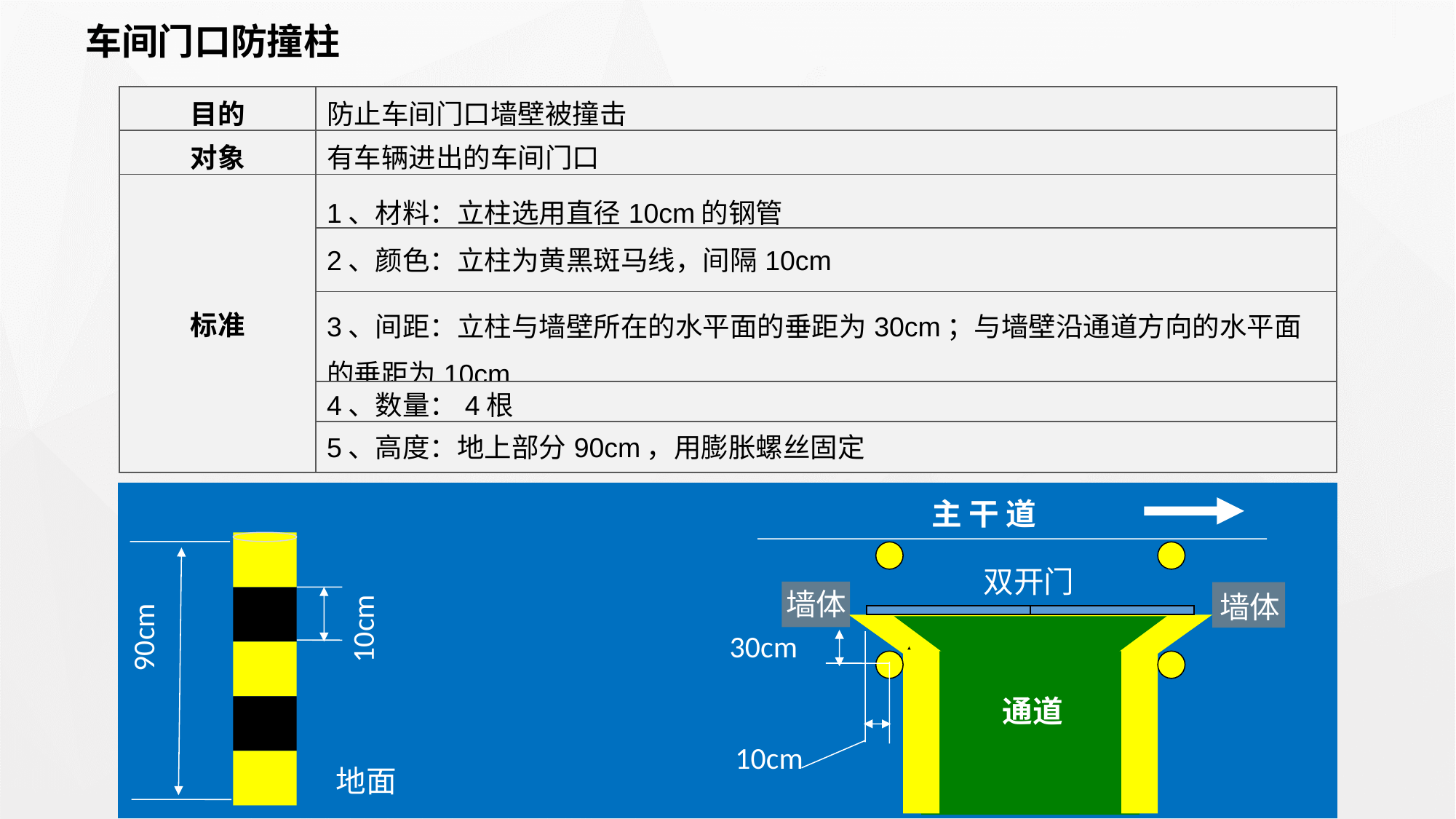

车间门口防撞柱
| 目的 | 防止车间门口墙壁被撞击 |
| --- | --- |
| 对象 | 有车辆进出的车间门口 |
| 标准 | 1、材料：立柱选用直径10cm的钢管 |
|  | 2、颜色：立柱为黄黑斑马线，间隔10cm |
|  | 3、间距：立柱与墙壁所在的水平面的垂距为30cm；与墙壁沿通道方向的水平面的垂距为10cm |
|  | 4、数量：4根 |
|  | 5、高度：地上部分90cm，用膨胀螺丝固定 |

主 干 道

双开门
墙体

墙体

10cm

90cm

30cm

通道

10cm

地面